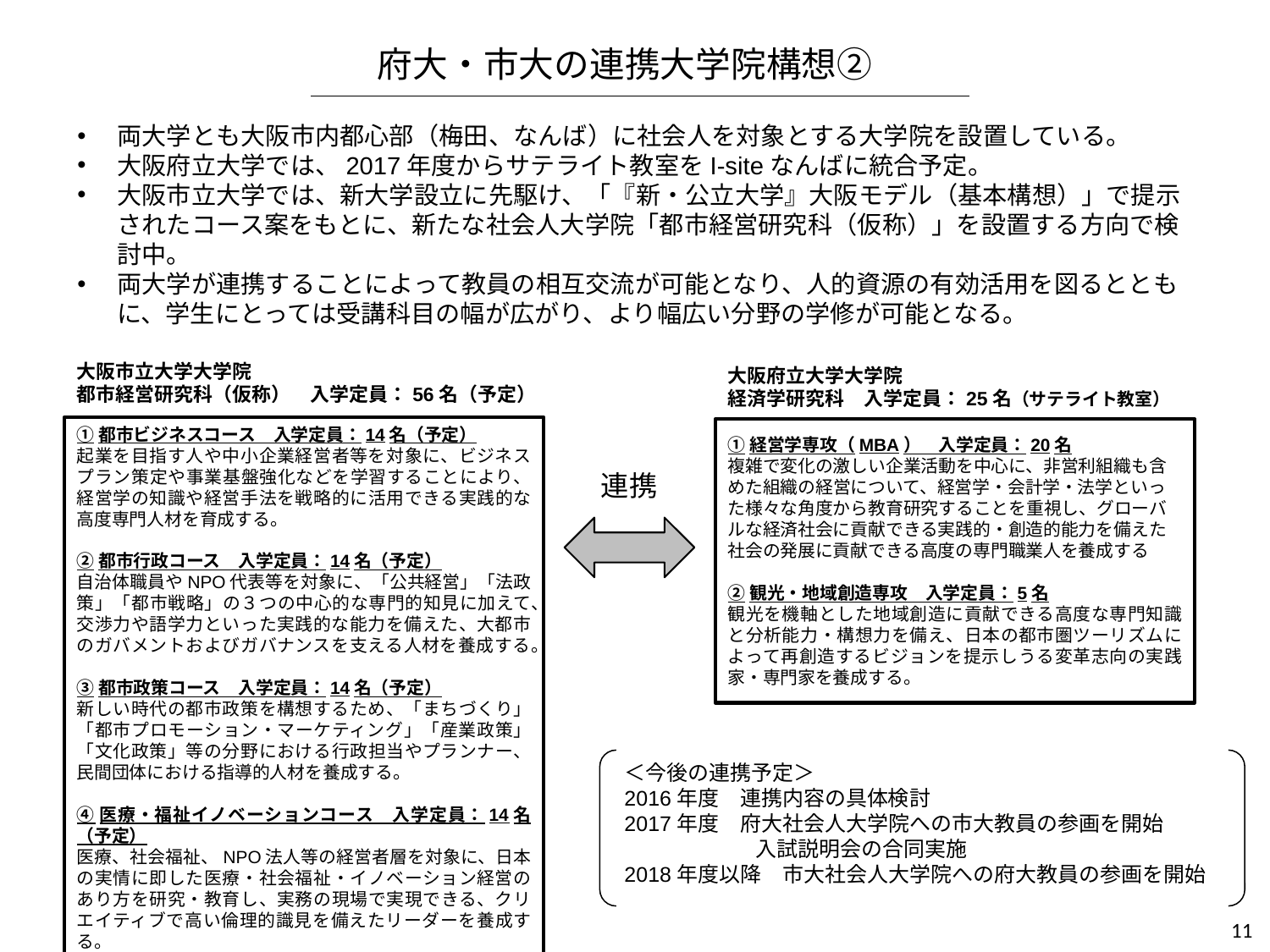

府大・市大の連携大学院構想②
両大学とも大阪市内都心部（梅田、なんば）に社会人を対象とする大学院を設置している。
大阪府立大学では、2017年度からサテライト教室をI-siteなんばに統合予定。
大阪市立大学では、新大学設立に先駆け、「『新・公立大学』大阪モデル（基本構想）」で提示されたコース案をもとに、新たな社会人大学院「都市経営研究科（仮称）」を設置する方向で検討中。
両大学が連携することによって教員の相互交流が可能となり、人的資源の有効活用を図るとともに、学生にとっては受講科目の幅が広がり、より幅広い分野の学修が可能となる。
大阪市立大学大学院
都市経営研究科（仮称）　入学定員：56名（予定）
大阪府立大学大学院
経済学研究科　入学定員：25名（サテライト教室）
①都市ビジネスコース　入学定員：14名（予定）
起業を目指す人や中小企業経営者等を対象に、ビジネスプラン策定や事業基盤強化などを学習することにより、経営学の知識や経営手法を戦略的に活用できる実践的な高度専門人材を育成する。

②都市行政コース　入学定員：14名（予定）
自治体職員やNPO代表等を対象に、「公共経営」「法政策」「都市戦略」の３つの中心的な専門的知見に加えて、交渉力や語学力といった実践的な能力を備えた、大都市のガバメントおよびガバナンスを支える人材を養成する。

③都市政策コース　入学定員：14名（予定）
新しい時代の都市政策を構想するため、「まちづくり」「都市プロモーション・マーケティング」「産業政策」「文化政策」等の分野における行政担当やプランナー、民間団体における指導的人材を養成する。

④医療・福祉イノベーションコース　入学定員：14名（予定）
医療、社会福祉、NPO法人等の経営者層を対象に、日本の実情に即した医療・社会福祉・イノベーション経営のあり方を研究・教育し、実務の現場で実現できる、クリエイティブで高い倫理的識見を備えたリーダーを養成する。
①経営学専攻（MBA）　入学定員：20名
複雑で変化の激しい企業活動を中心に、非営利組織も含めた組織の経営について、経営学・会計学・法学といった様々な角度から教育研究することを重視し、グローバルな経済社会に貢献できる実践的・創造的能力を備えた社会の発展に貢献できる高度の専門職業人を養成する

②観光・地域創造専攻　入学定員：5名
観光を機軸とした地域創造に貢献できる高度な専門知識と分析能力・構想力を備え、日本の都市圏ツーリズムによって再創造するビジョンを提示しうる変革志向の実践家・専門家を養成する。
連携

＜今後の連携予定＞
2016年度　連携内容の具体検討
2017年度　府大社会人大学院への市大教員の参画を開始
　　　　　　 入試説明会の合同実施
2018年度以降　市大社会人大学院への府大教員の参画を開始

11